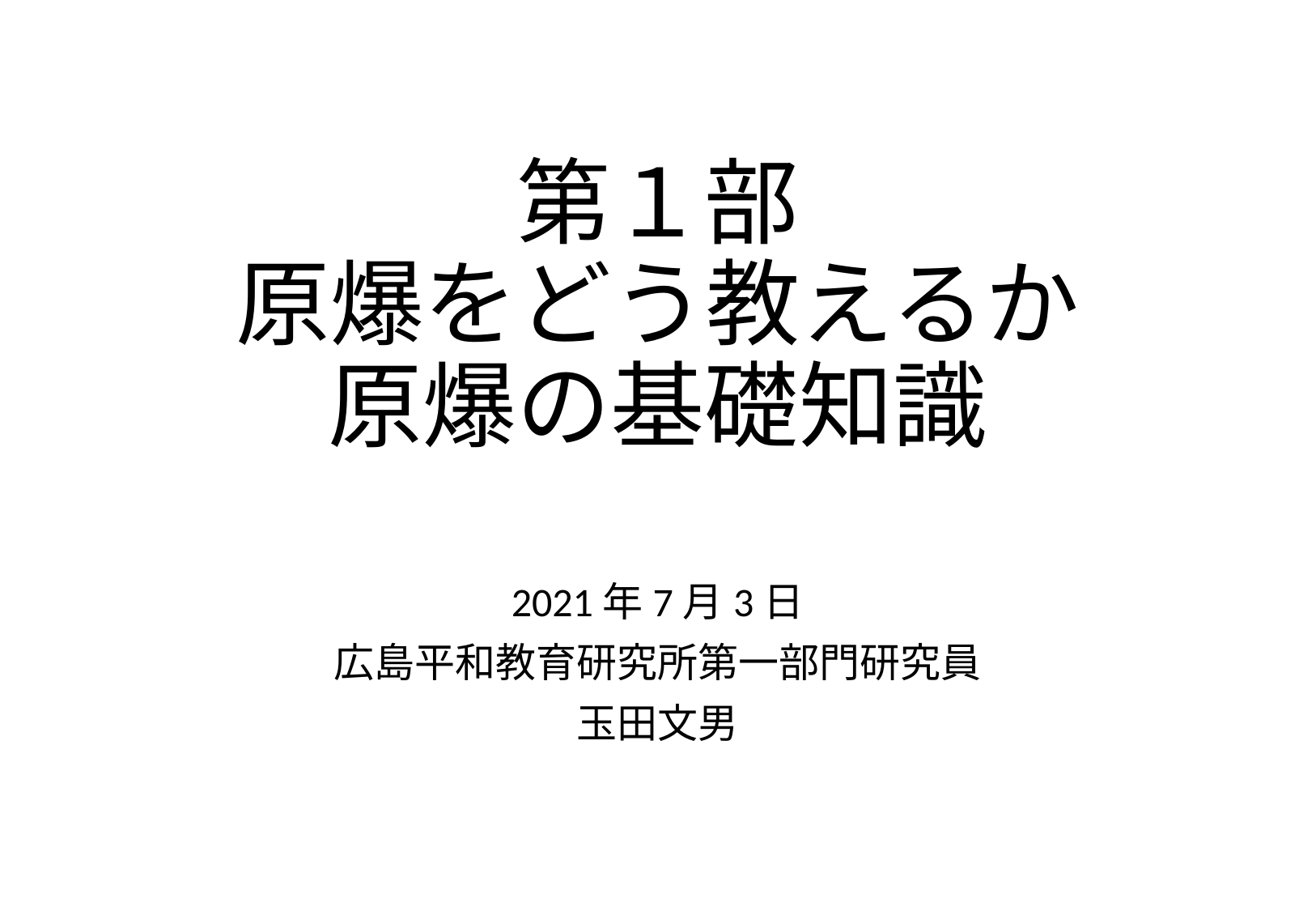

# 第１部 原爆をどう教えるか 原爆の基礎知識
2021年7月3日
広島平和教育研究所第一部門研究員
玉田文男